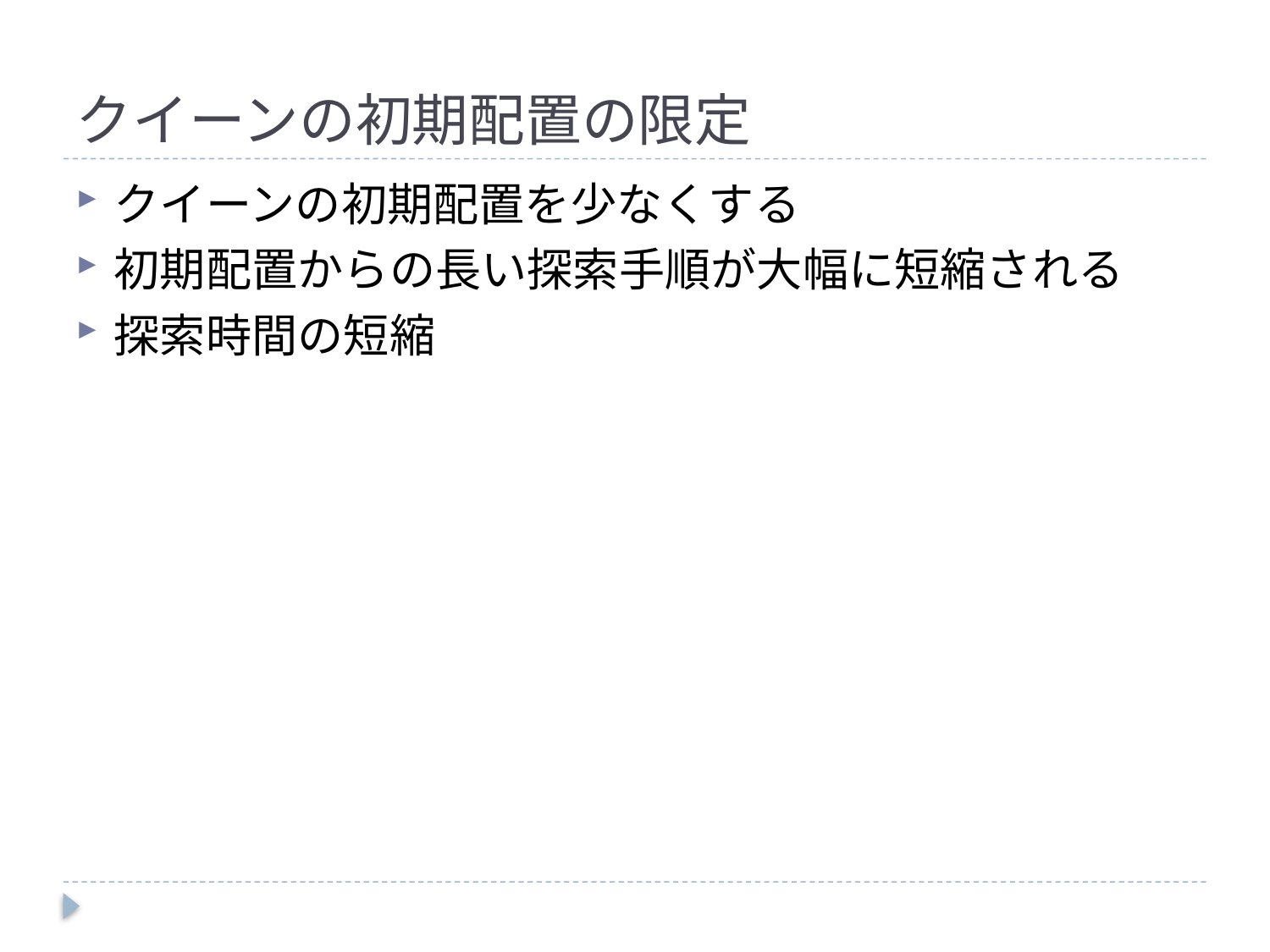

# クイーンの初期配置の限定
クイーンの初期配置を少なくする
初期配置からの長い探索手順が大幅に短縮される
探索時間の短縮